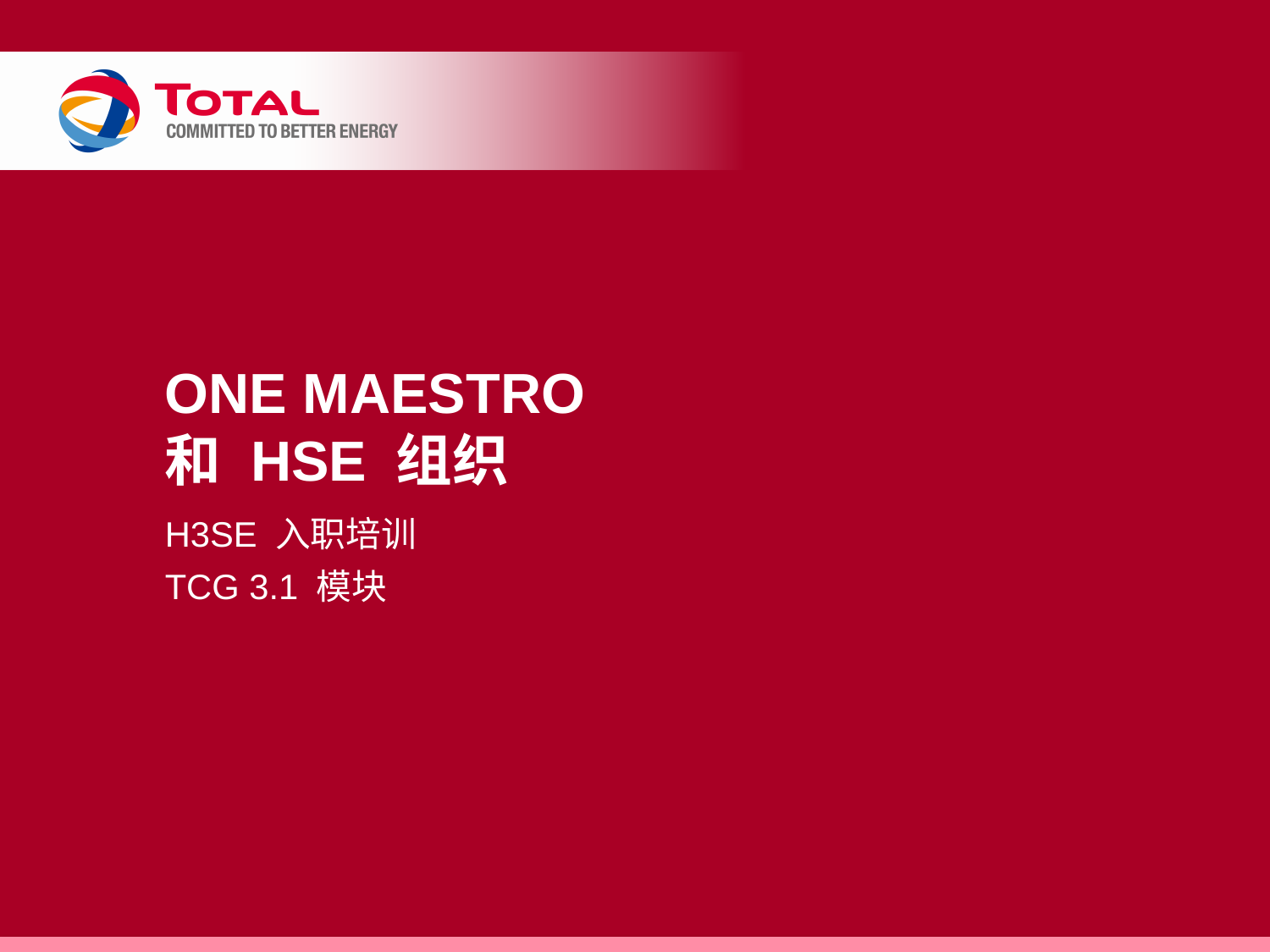

# One MAESTRO 和 HSE 组织

H3SE 入职培训
TCG 3.1 模块